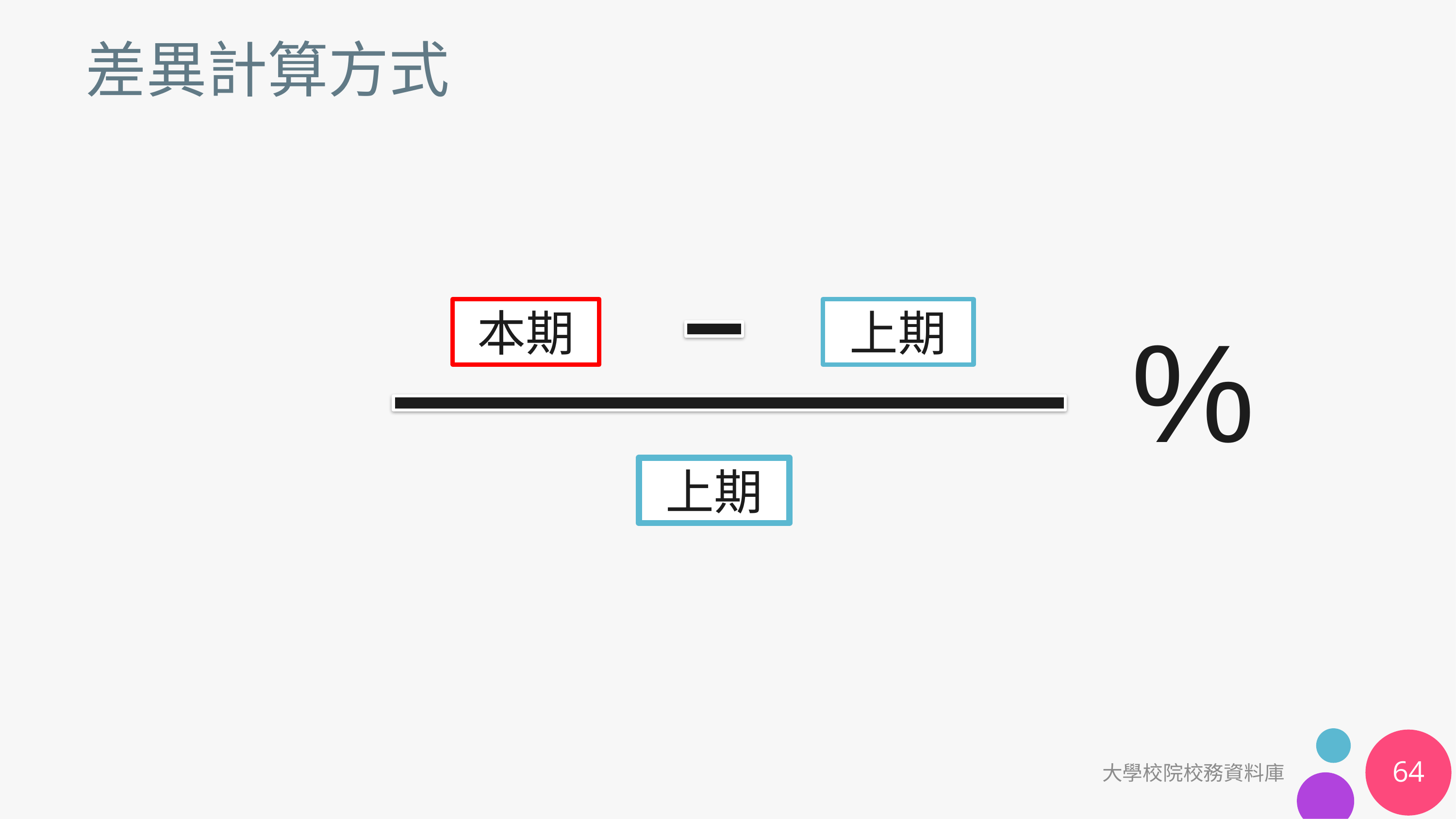

# 差異計算方式

上期
%
本期

上期
64
大學校院校務資料庫